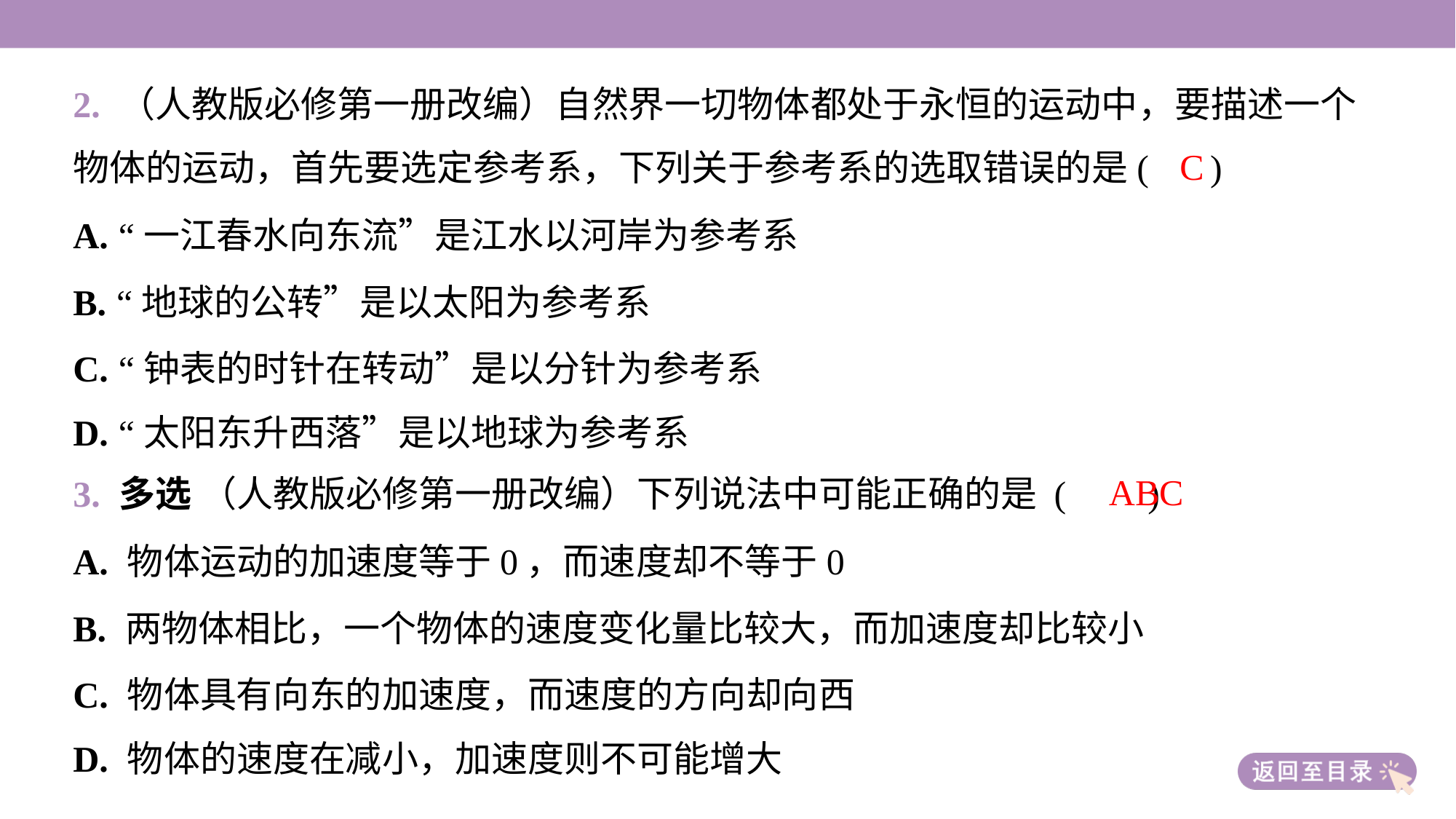

2. （人教版必修第一册改编）自然界一切物体都处于永恒的运动中，要描述一个
物体的运动，首先要选定参考系，下列关于参考系的选取错误的是(      )
C
A. “一江春水向东流”是江水以河岸为参考系
B. “地球的公转”是以太阳为参考系
C. “钟表的时针在转动”是以分针为参考系
D. “太阳东升西落”是以地球为参考系
ABC
3. 多选 （人教版必修第一册改编）下列说法中可能正确的是 (        )
A. 物体运动的加速度等于0，而速度却不等于0
B. 两物体相比，一个物体的速度变化量比较大，而加速度却比较小
C. 物体具有向东的加速度，而速度的方向却向西
D. 物体的速度在减小，加速度则不可能增大